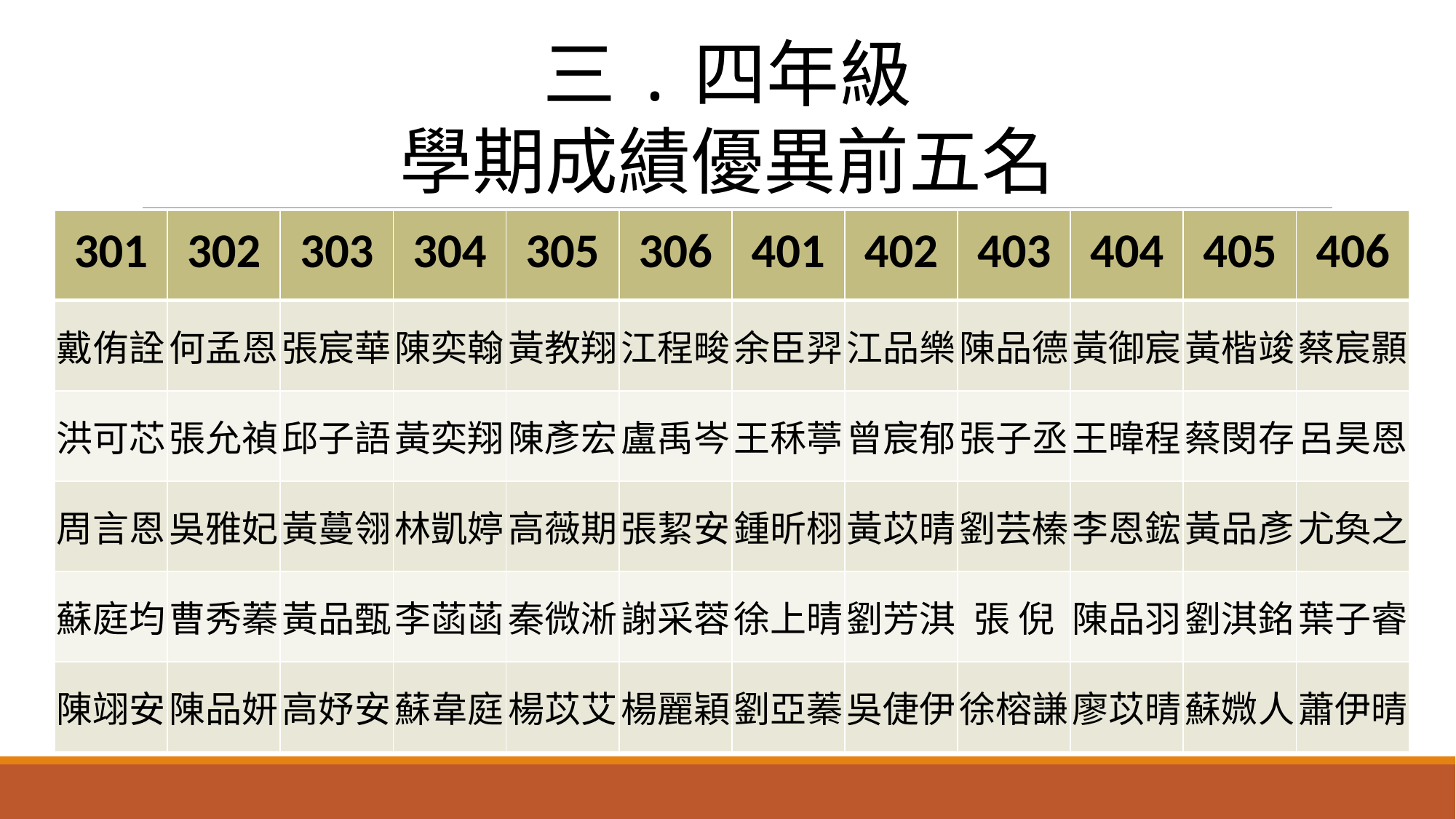

三.四年級
學期成績優異前五名
| 301 | 302 | 303 | 304 | 305 | 306 | 401 | 402 | 403 | 404 | 405 | 406 |
| --- | --- | --- | --- | --- | --- | --- | --- | --- | --- | --- | --- |
| 戴侑詮 | 何孟恩 | 張宸華 | 陳奕翰 | 黃教翔 | 江程畯 | 余臣羿 | 江品樂 | 陳品德 | 黃御宸 | 黃楷竣 | 蔡宸顥 |
| 洪可芯 | 張允禎 | 邱子語 | 黃奕翔 | 陳彥宏 | 盧禹岑 | 王秝葶 | 曾宸郁 | 張子丞 | 王暐程 | 蔡閔存 | 呂昊恩 |
| 周言恩 | 吳雅妃 | 黃蔓翎 | 林凱婷 | 高薇期 | 張絜安 | 鍾昕栩 | 黃苡晴 | 劉芸榛 | 李恩鋐 | 黃品彥 | 尤奐之 |
| 蘇庭均 | 曹秀蓁 | 黃品甄 | 李菡菡 | 秦微淅 | 謝采蓉 | 徐上晴 | 劉芳淇 | 張 倪 | 陳品羽 | 劉淇銘 | 葉子睿 |
| 陳翊安 | 陳品妍 | 高妤安 | 蘇韋庭 | 楊苡艾 | 楊麗穎 | 劉亞蓁 | 吳倢伊 | 徐榕謙 | 廖苡晴 | 蘇媺人 | 蕭伊晴 |